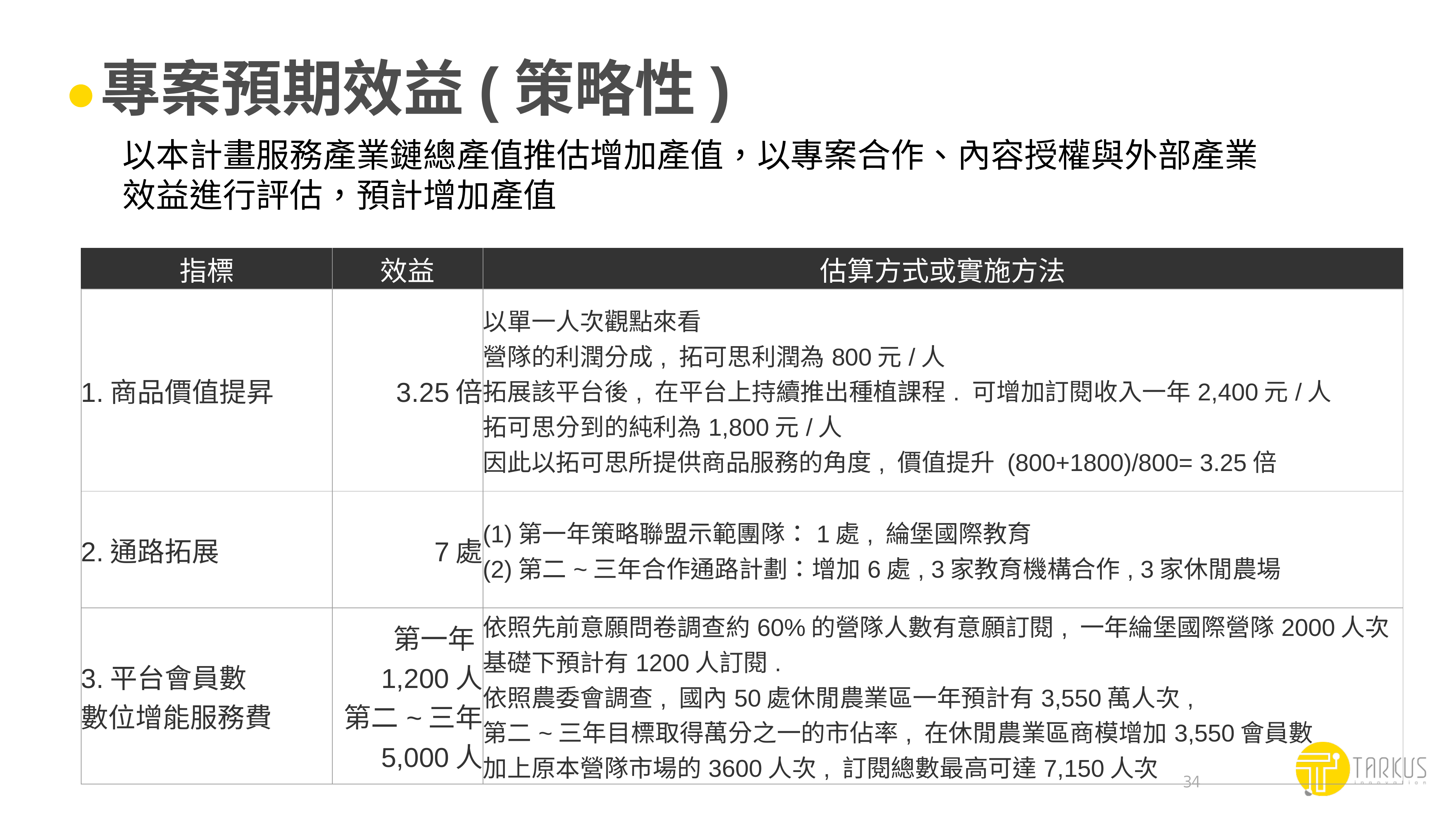

# 專案預期效益(策略性)
以本計畫服務產業鏈總產值推估增加產值，以專案合作、內容授權與外部產業效益進行評估，預計增加產值
| 指標 | 效益 | 估算方式或實施方法 |
| --- | --- | --- |
| 1.商品價值提昇 | 3.25倍 | 以單一人次觀點來看 營隊的利潤分成, 拓可思利潤為800元/人 拓展該平台後, 在平台上持續推出種植課程. 可增加訂閱收入一年2,400元/人 拓可思分到的純利為1,800元/人 因此以拓可思所提供商品服務的角度, 價值提升 (800+1800)/800= 3.25倍 |
| 2.通路拓展 | 7處 | (1)第一年策略聯盟示範團隊：1處, 綸堡國際教育 (2)第二~三年合作通路計劃：增加6處, 3家教育機構合作, 3家休閒農場 |
| 3.平台會員數 數位增能服務費 | 第一年1,200人 第二~三年 5,000人 | 依照先前意願問卷調查約60%的營隊人數有意願訂閱, 一年綸堡國際營隊2000人次基礎下預計有1200人訂閱. 依照農委會調查, 國內50處休閒農業區一年預計有3,550萬人次, 第二~三年目標取得萬分之一的市佔率, 在休閒農業區商模增加3,550會員數 加上原本營隊市場的3600人次, 訂閱總數最高可達7,150人次 |
34